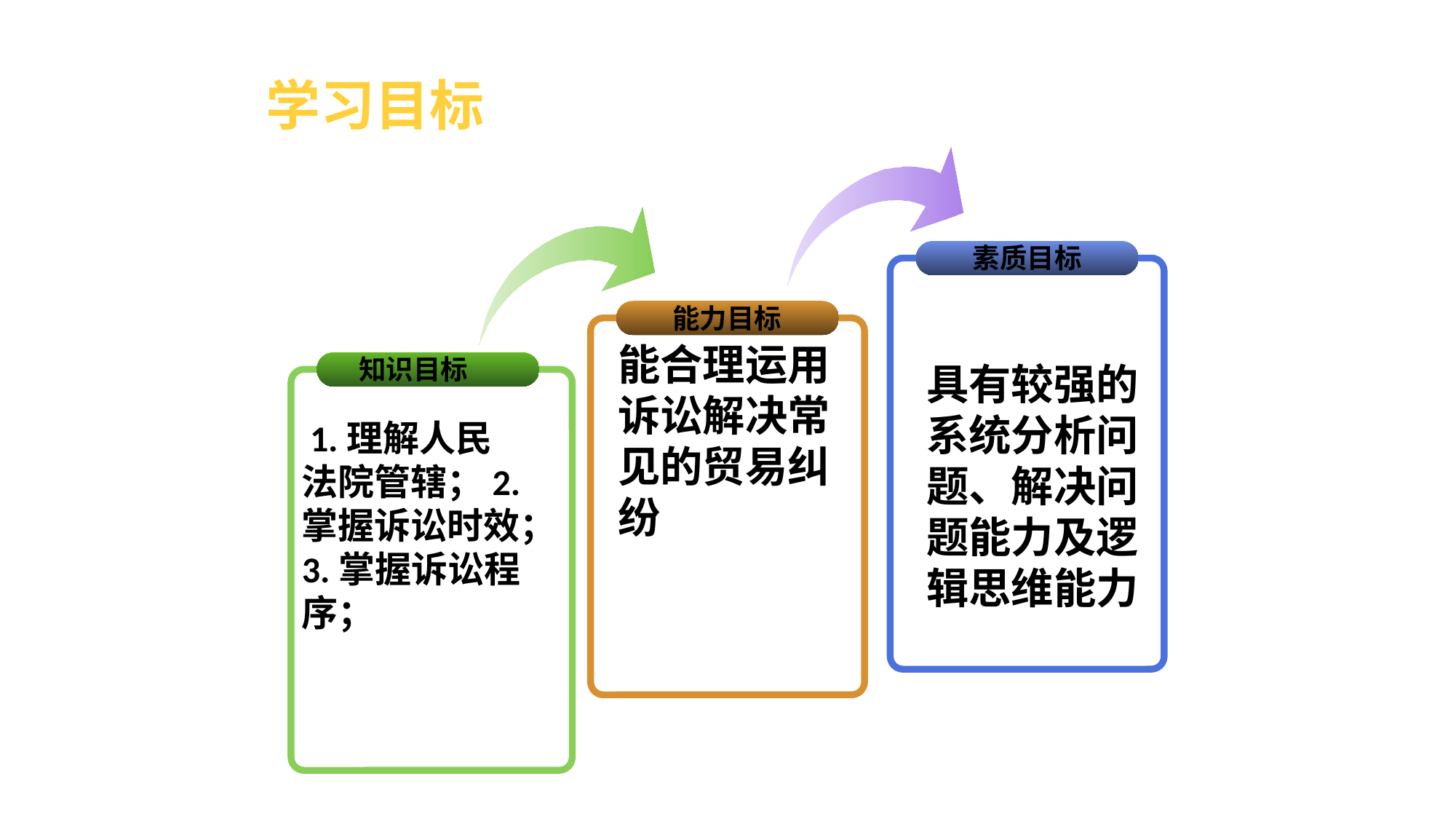

# 学习目标

素质目标

能力目标

具有较强的系统分析问题、解决问题能力及逻辑思维能力

能合理运用诉讼解决常见的贸易纠纷
知识目标

 1.理解人民法院管辖；2.掌握诉讼时效；3.掌握诉讼程序；